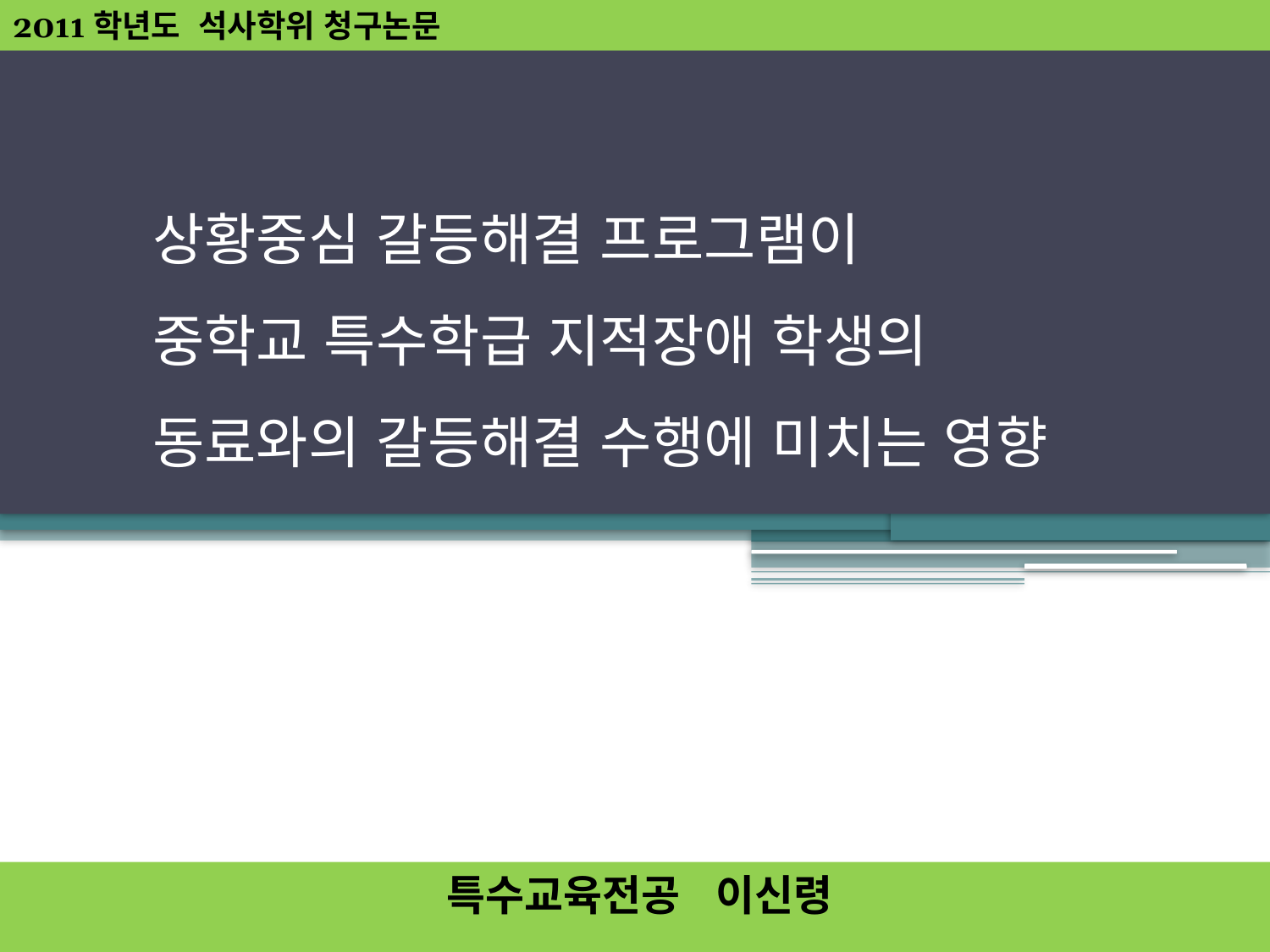

2011학년도  석사학위 청구논문
# 상황중심 갈등해결 프로그램이 중학교 특수학급 지적장애 학생의 동료와의 갈등해결 수행에 미치는 영향
특수교육전공   이신령